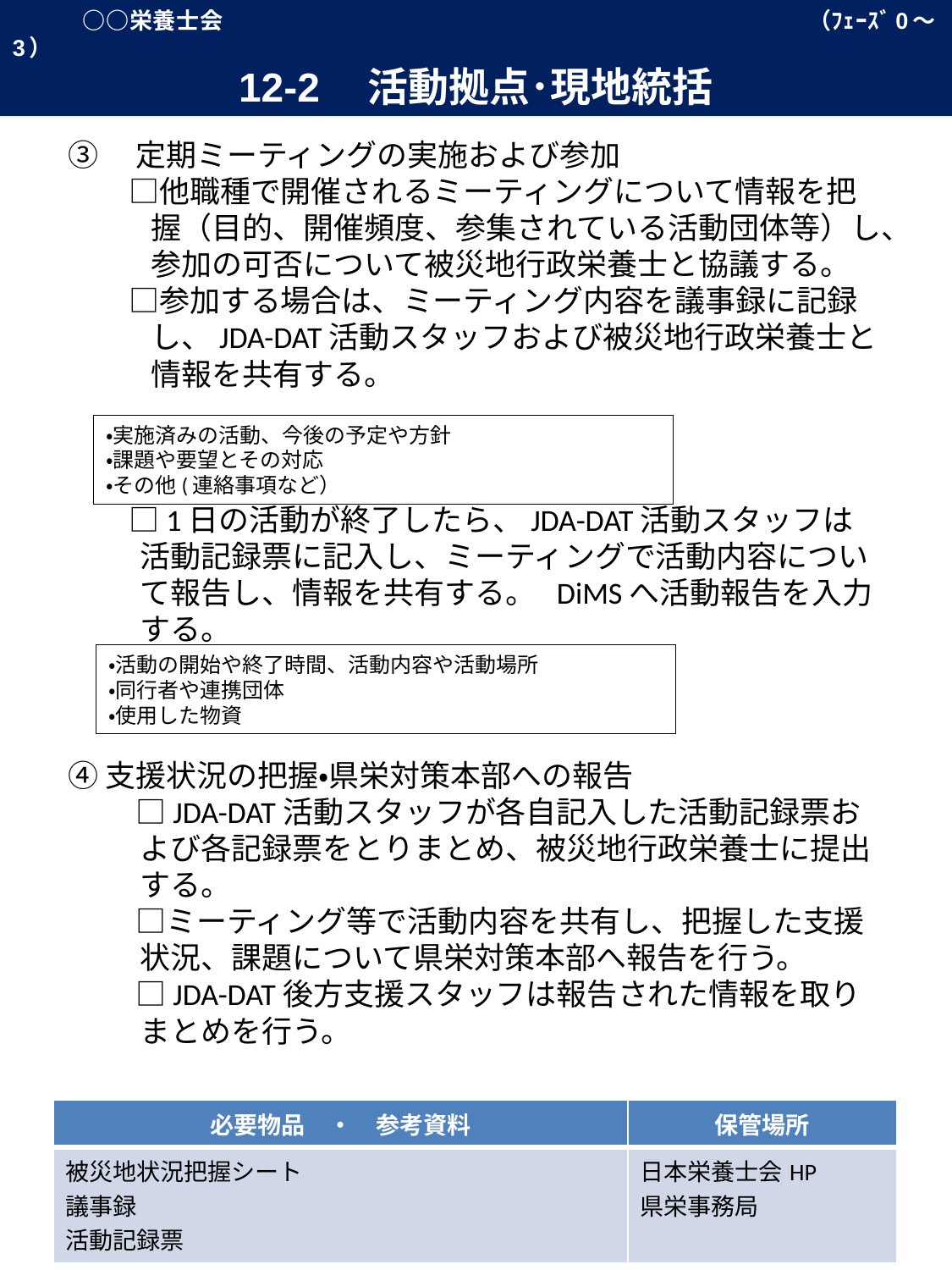

○○栄養士会　　　　　　　　　　　　　　　　　　　　　　　　　（ﾌｪｰｽﾞ0～3）
12-2　活動拠点･現地統括
③　定期ミーティングの実施および参加
　　□他職種で開催されるミーティングについて情報を把握（目的、開催頻度、参集されている活動団体等）し、参加の可否について被災地行政栄養士と協議する。
　　□参加する場合は、ミーティング内容を議事録に記録し、JDA-DAT活動スタッフおよび被災地行政栄養士と情報を共有する。

　　□1日の活動が終了したら、JDA-DAT活動スタッフは活動記録票に記入し、ミーティングで活動内容について報告し、情報を共有する。  DiMSへ活動報告を入力する。

④支援状況の把握・県栄対策本部への報告
　　 □JDA-DAT活動スタッフが各自記入した活動記録票および各記録票をとりまとめ、被災地行政栄養士に提出する。
　 　□ミーティング等で活動内容を共有し、把握した支援状況、課題について県栄対策本部へ報告を行う。
　　 □JDA-DAT後方支援スタッフは報告された情報を取りまとめを行う。
・実施済みの活動、今後の予定や方針
・課題や要望とその対応
・その他(連絡事項など）
・活動の開始や終了時間、活動内容や活動場所
・同行者や連携団体
・使用した物資
| 必要物品　・　参考資料 | 保管場所 |
| --- | --- |
| 被災地状況把握シート 議事録 活動記録票 | 日本栄養士会HP 県栄事務局 |